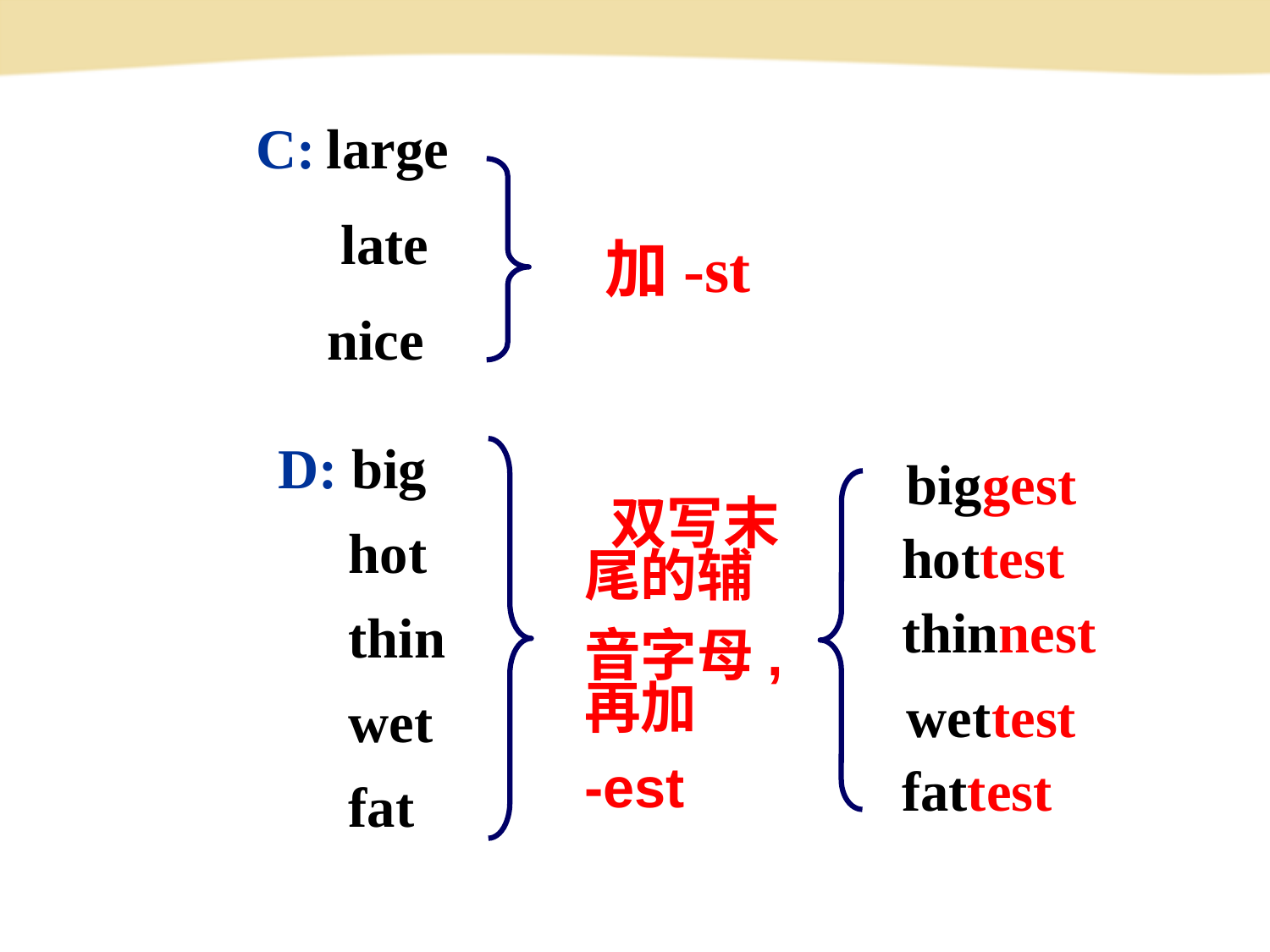

C: large
      late
     nice

加-st
    D: big
         hot
         thin
         wet
         fat

 biggest

 双写末尾的辅
音字母,再加
-est
hottest
thinnest
 wettest
fattest